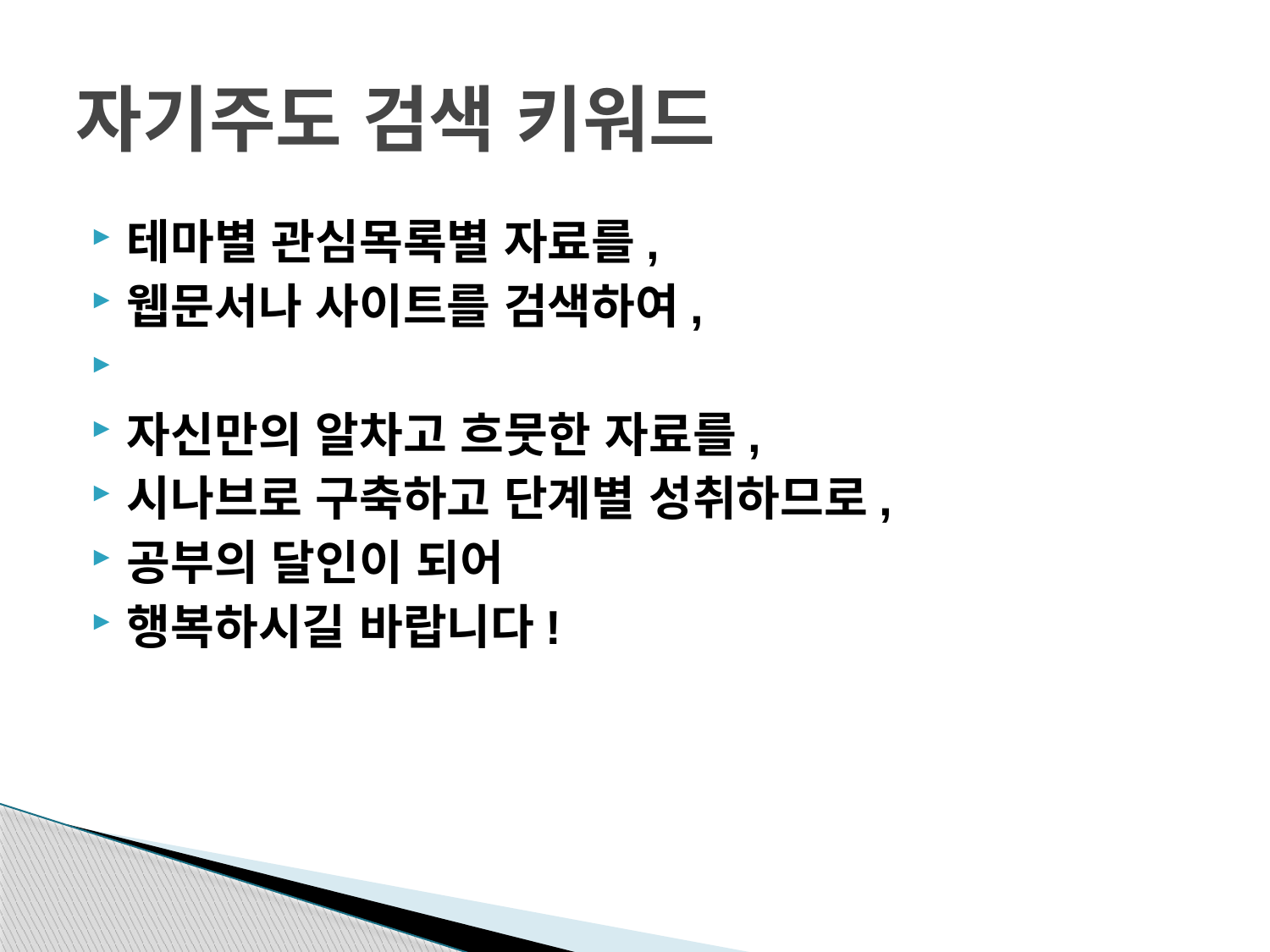

# 자기주도 검색 키워드
테마별 관심목록별 자료를,
웹문서나 사이트를 검색하여,

자신만의 알차고 흐뭇한 자료를,
시나브로 구축하고 단계별 성취하므로,
공부의 달인이 되어
행복하시길 바랍니다!